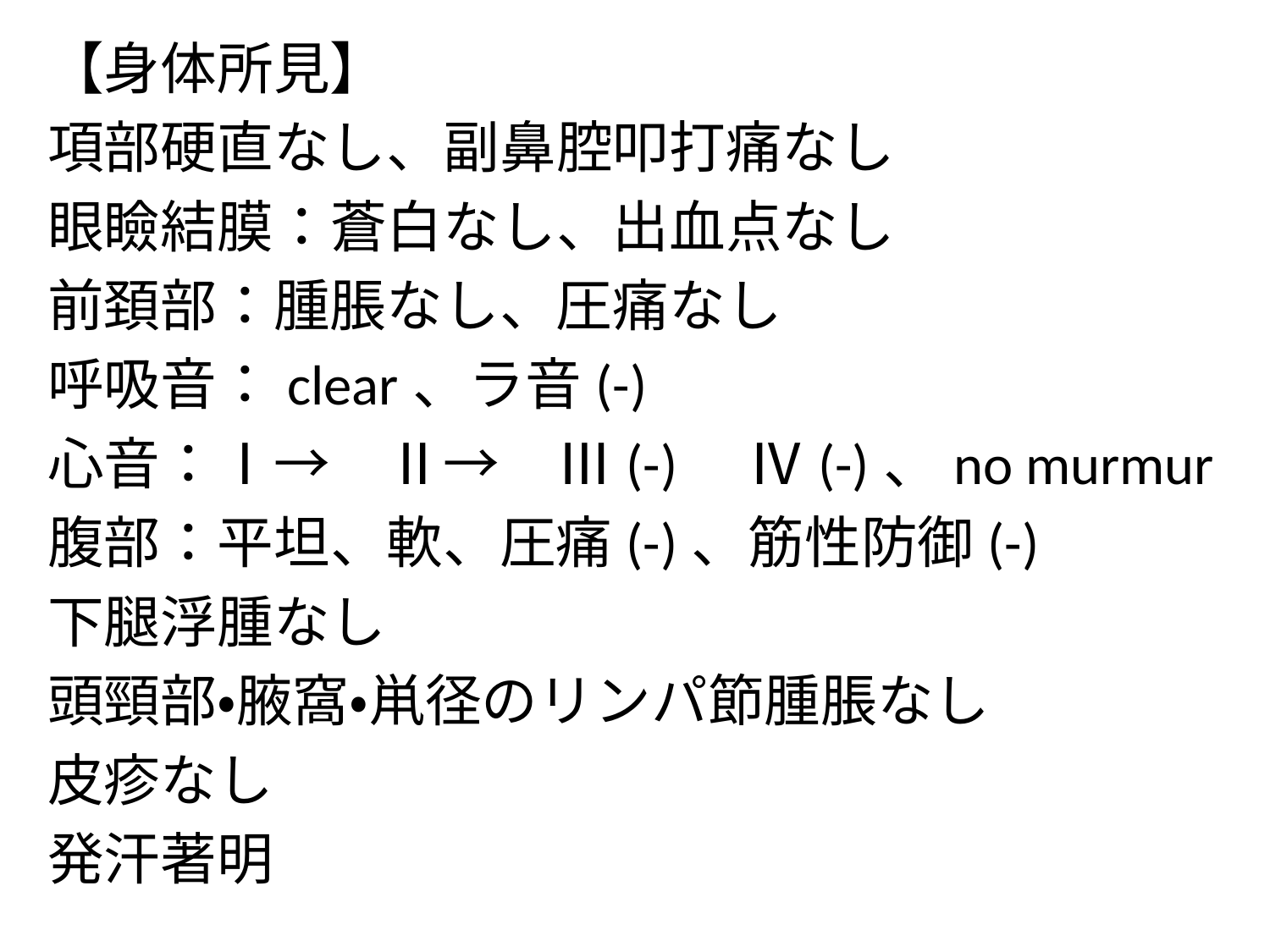

【身体所見】
項部硬直なし、副鼻腔叩打痛なし
眼瞼結膜：蒼白なし、出血点なし
前頚部：腫脹なし、圧痛なし
呼吸音：clear、ラ音(-)
心音：Ⅰ→　Ⅱ→　Ⅲ(-)　Ⅳ(-)、no murmur
腹部：平坦、軟、圧痛(-)、筋性防御(-)
下腿浮腫なし
頭頸部・腋窩・鼡径のリンパ節腫脹なし
皮疹なし
発汗著明